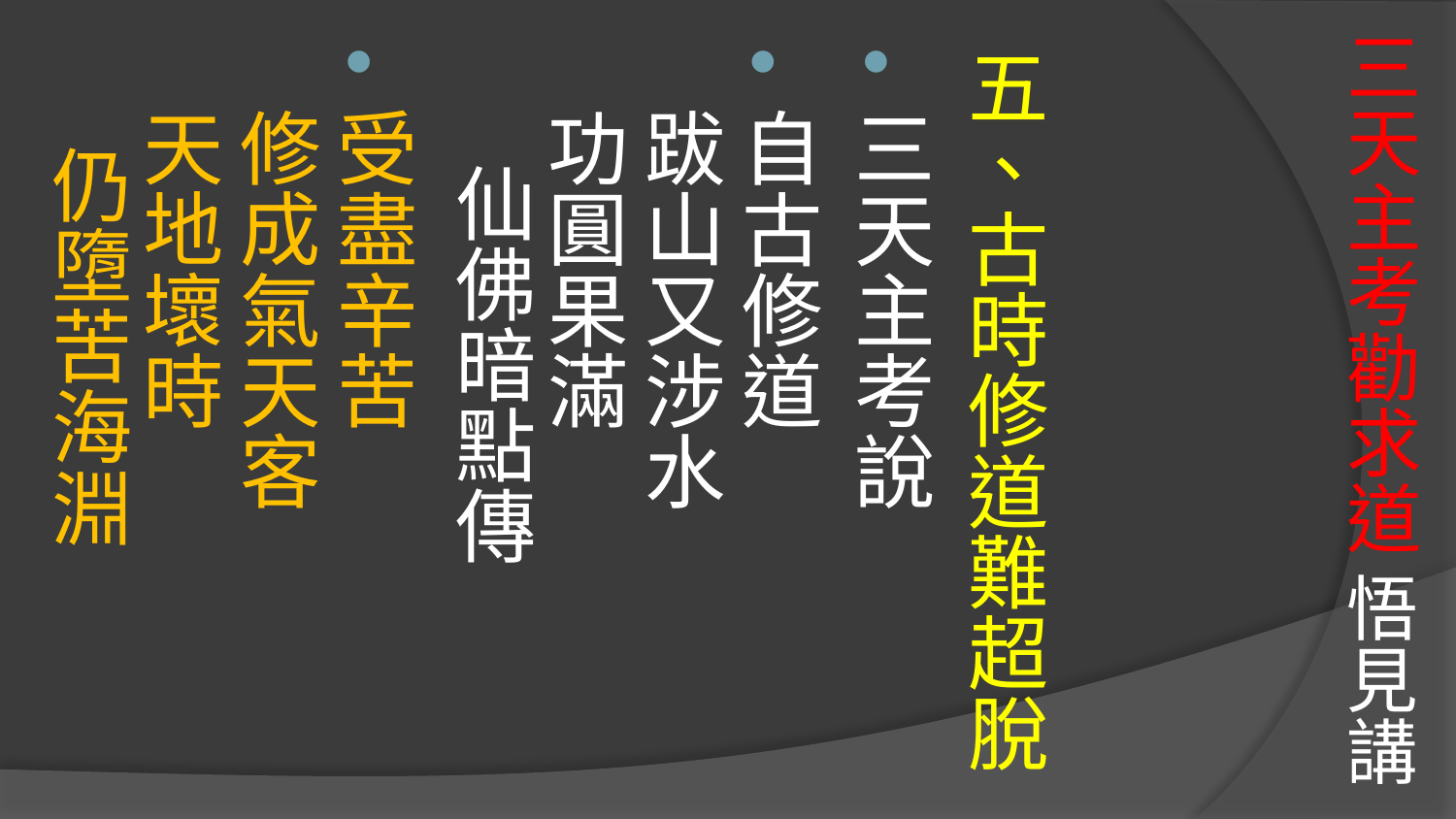

# 三天主考勸求道 悟見講
五、古時修道難超脫
三天主考說
自古修道                    跋山又涉水
功圓果滿                       仙佛暗點傳
受盡辛苦                    修成氣天客
天地壞時                      仍墮苦海淵